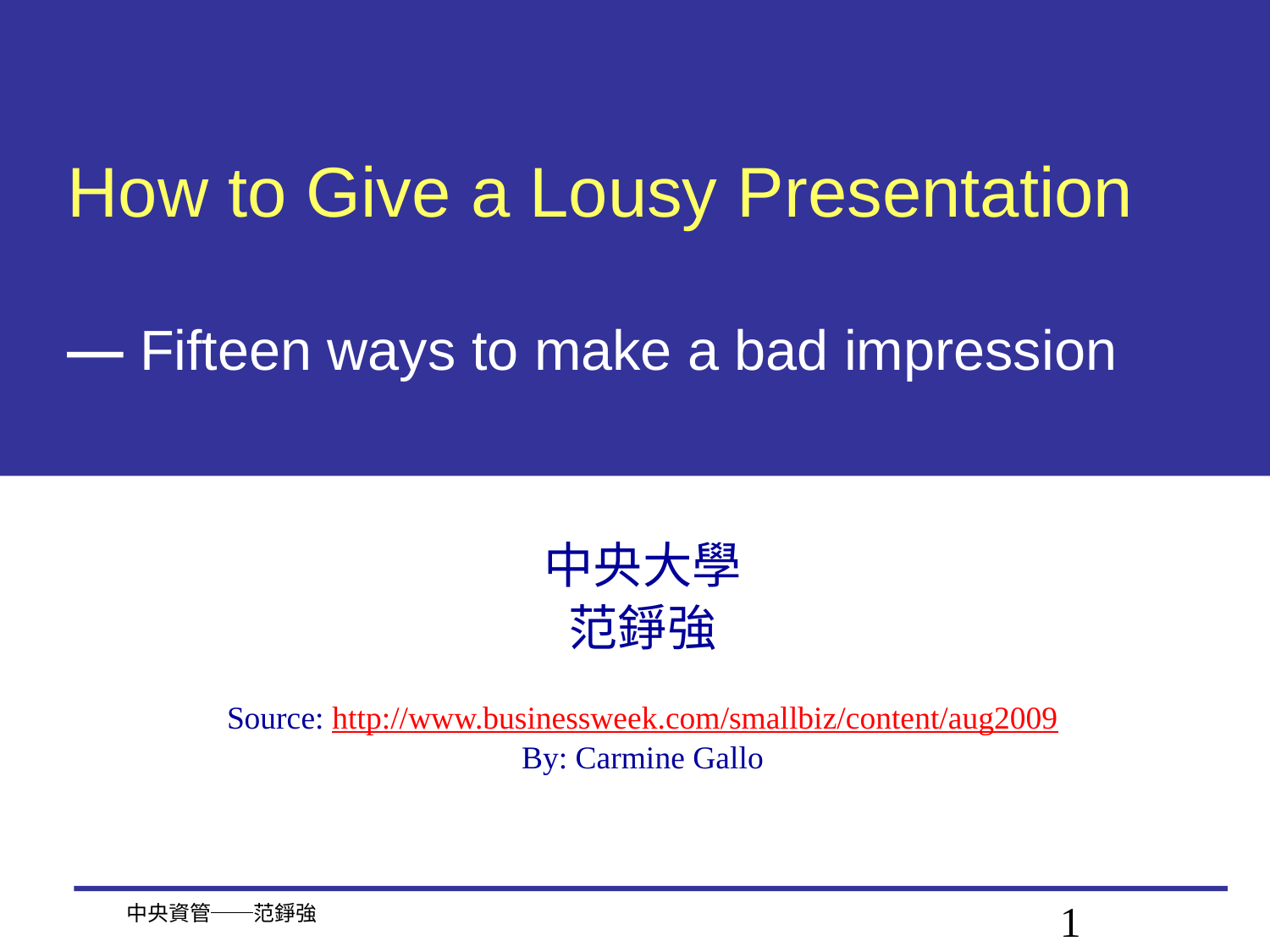

# How to Give a Lousy Presentation — Fifteen ways to make a bad impression
中央大學
范錚強

Source: http://www.businessweek.com/smallbiz/content/aug2009
By: Carmine Gallo